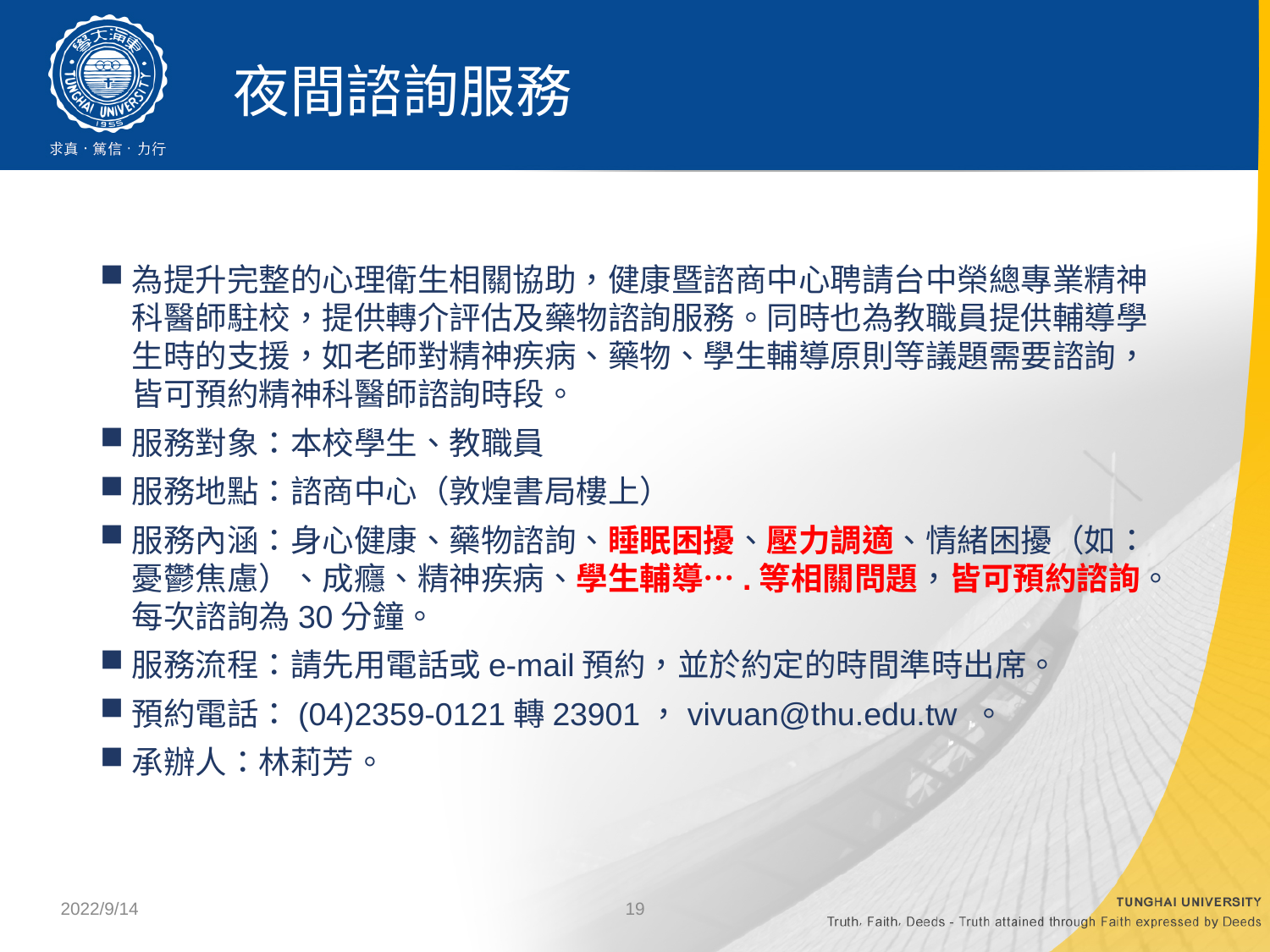

# 夜間諮詢服務
為提升完整的心理衛生相關協助，健康暨諮商中心聘請台中榮總專業精神科醫師駐校，提供轉介評估及藥物諮詢服務。同時也為教職員提供輔導學生時的支援，如老師對精神疾病、藥物、學生輔導原則等議題需要諮詢，皆可預約精神科醫師諮詢時段。
服務對象：本校學生、教職員
服務地點：諮商中心（敦煌書局樓上）
服務內涵：身心健康、藥物諮詢、睡眠困擾、壓力調適、情緒困擾（如：憂鬱焦慮）、成癮、精神疾病、學生輔導….等相關問題，皆可預約諮詢。每次諮詢為30分鐘。
服務流程：請先用電話或e-mail預約，並於約定的時間準時出席。
預約電話：(04)2359-0121轉23901，vivuan@thu.edu.tw 。
承辦人：林莉芳。
2022/9/14
19